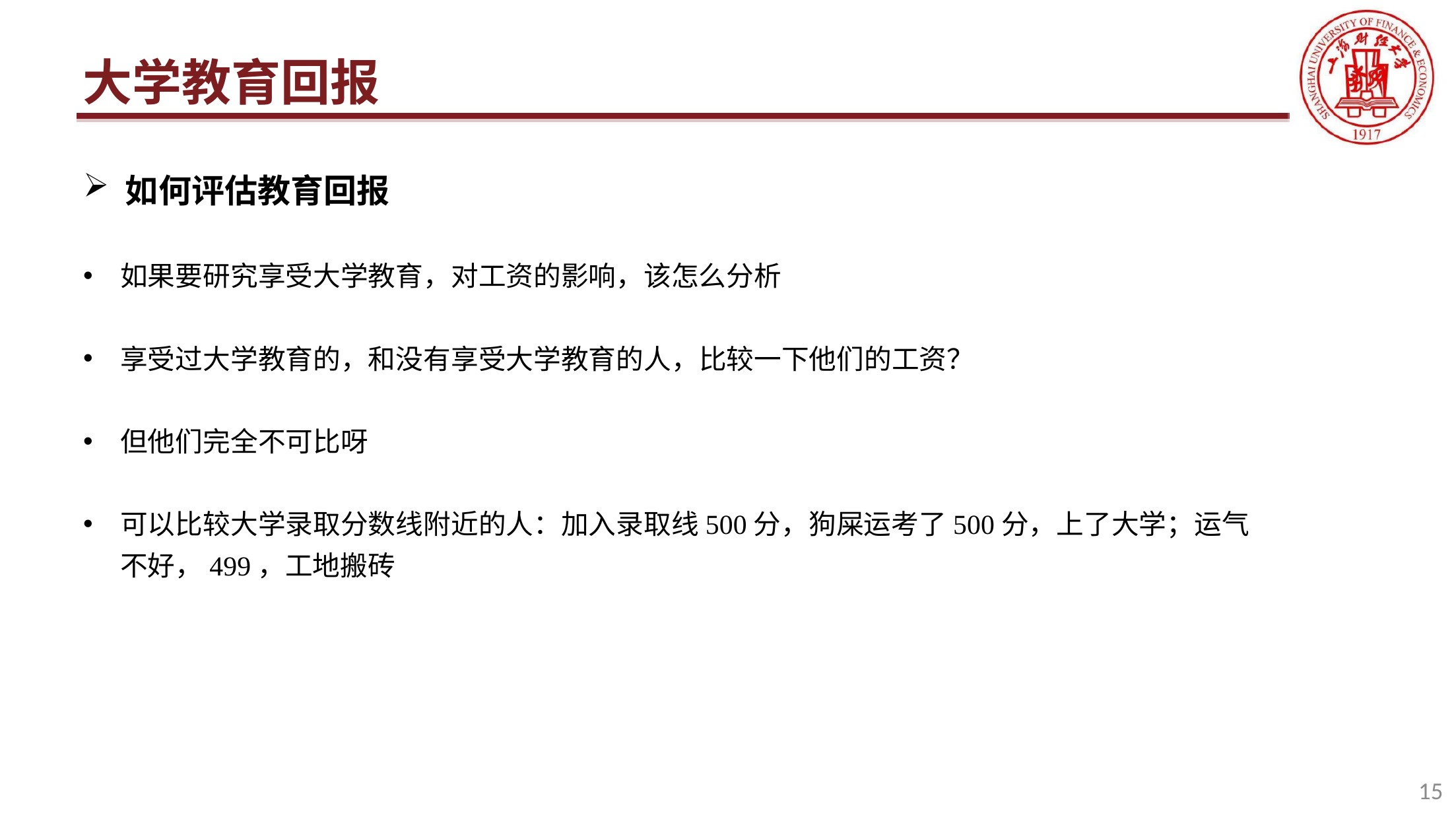

# 大学教育回报
如何评估教育回报

如果要研究享受大学教育，对工资的影响，该怎么分析

享受过大学教育的，和没有享受大学教育的人，比较一下他们的工资？

但他们完全不可比呀

可以比较大学录取分数线附近的人：加入录取线500分，狗屎运考了500分，上了大学；运气不好，499，工地搬砖

15